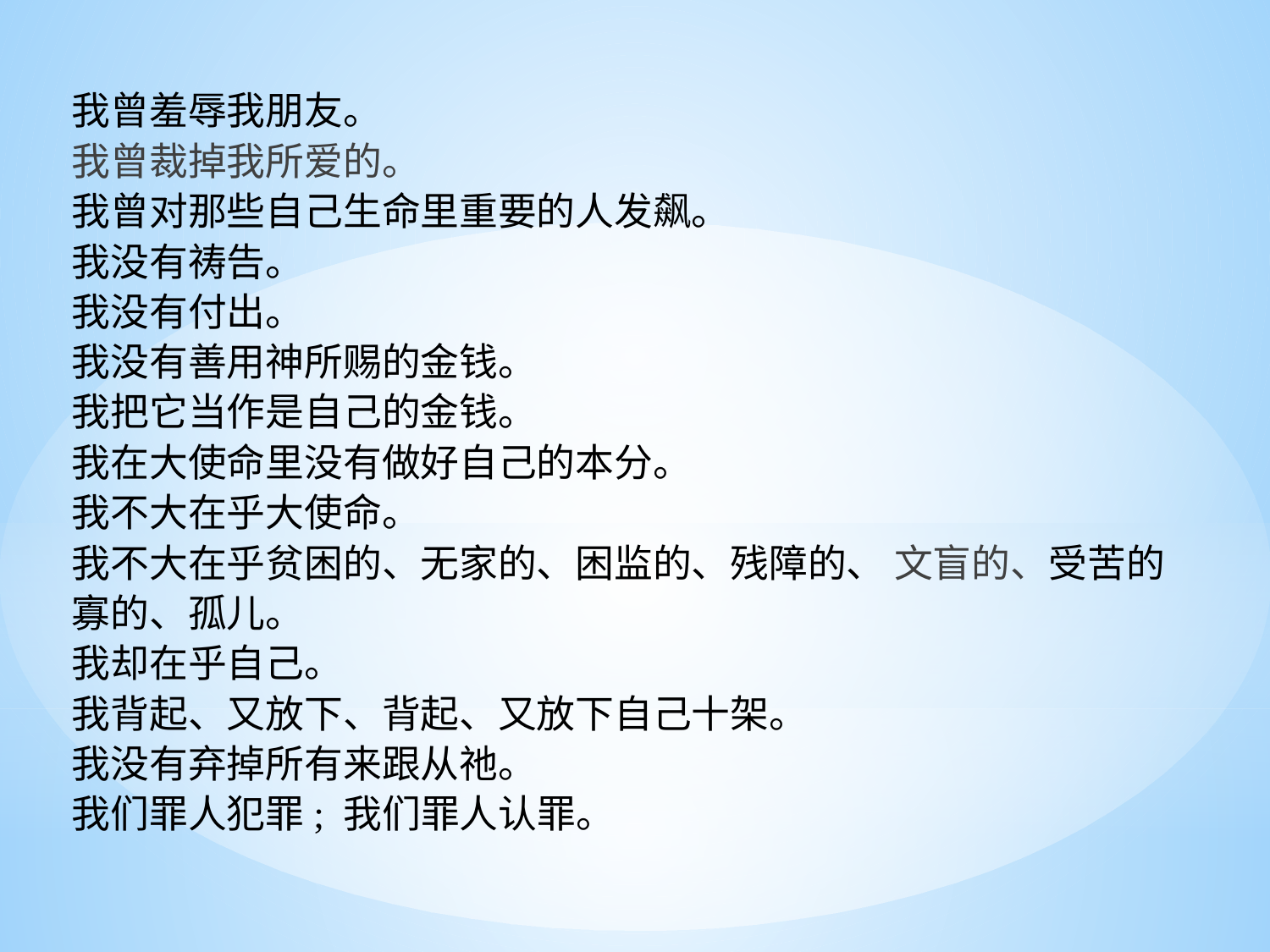

我曾羞辱我朋友。
我曾裁掉我所爱的。
我曾对那些自己生命里重要的人发飙。
我没有祷告。
我没有付出。
我没有善用神所赐的金钱。
我把它当作是自己的金钱。
我在大使命里没有做好自己的本分。
我不大在乎大使命。
我不大在乎贫困的、无家的、困监的、残障的、 文盲的、受苦的
寡的、孤儿。
我却在乎自己。
我背起、又放下、背起、又放下自己十架。
我没有弃掉所有来跟从祂。
我们罪人犯罪; 我们罪人认罪。